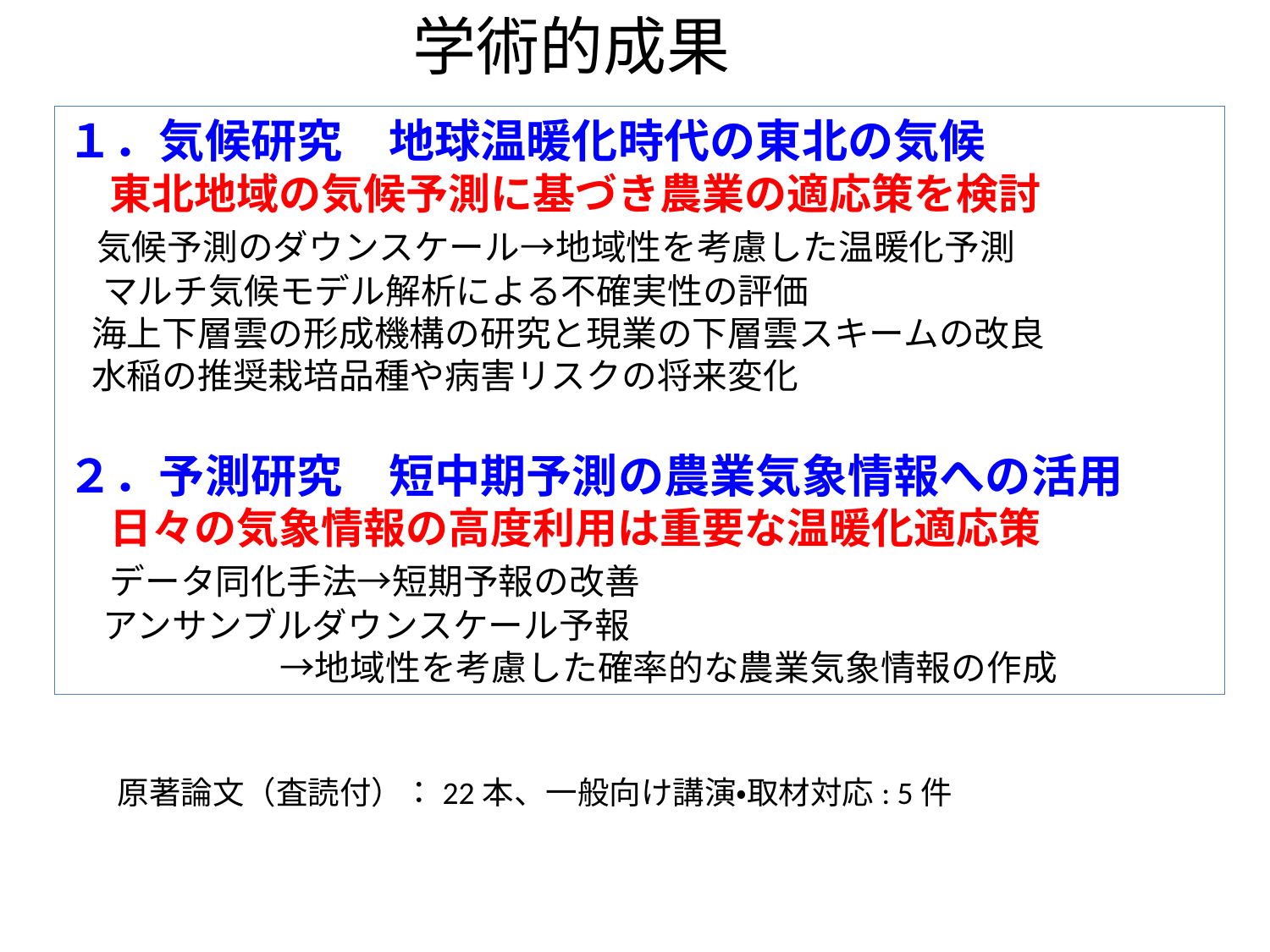

学術的成果
１．気候研究　地球温暖化時代の東北の気候
　東北地域の気候予測に基づき農業の適応策を検討
  気候予測のダウンスケール→地域性を考慮した温暖化予測
　マルチ気候モデル解析による不確実性の評価
  海上下層雲の形成機構の研究と現業の下層雲スキームの改良
  水稲の推奨栽培品種や病害リスクの将来変化

２．予測研究　短中期予測の農業気象情報への活用
　日々の気象情報の高度利用は重要な温暖化適応策
　データ同化手法→短期予報の改善
　アンサンブルダウンスケール予報
　　　　　　→地域性を考慮した確率的な農業気象情報の作成
原著論文（査読付）：22本、一般向け講演・取材対応: 5件